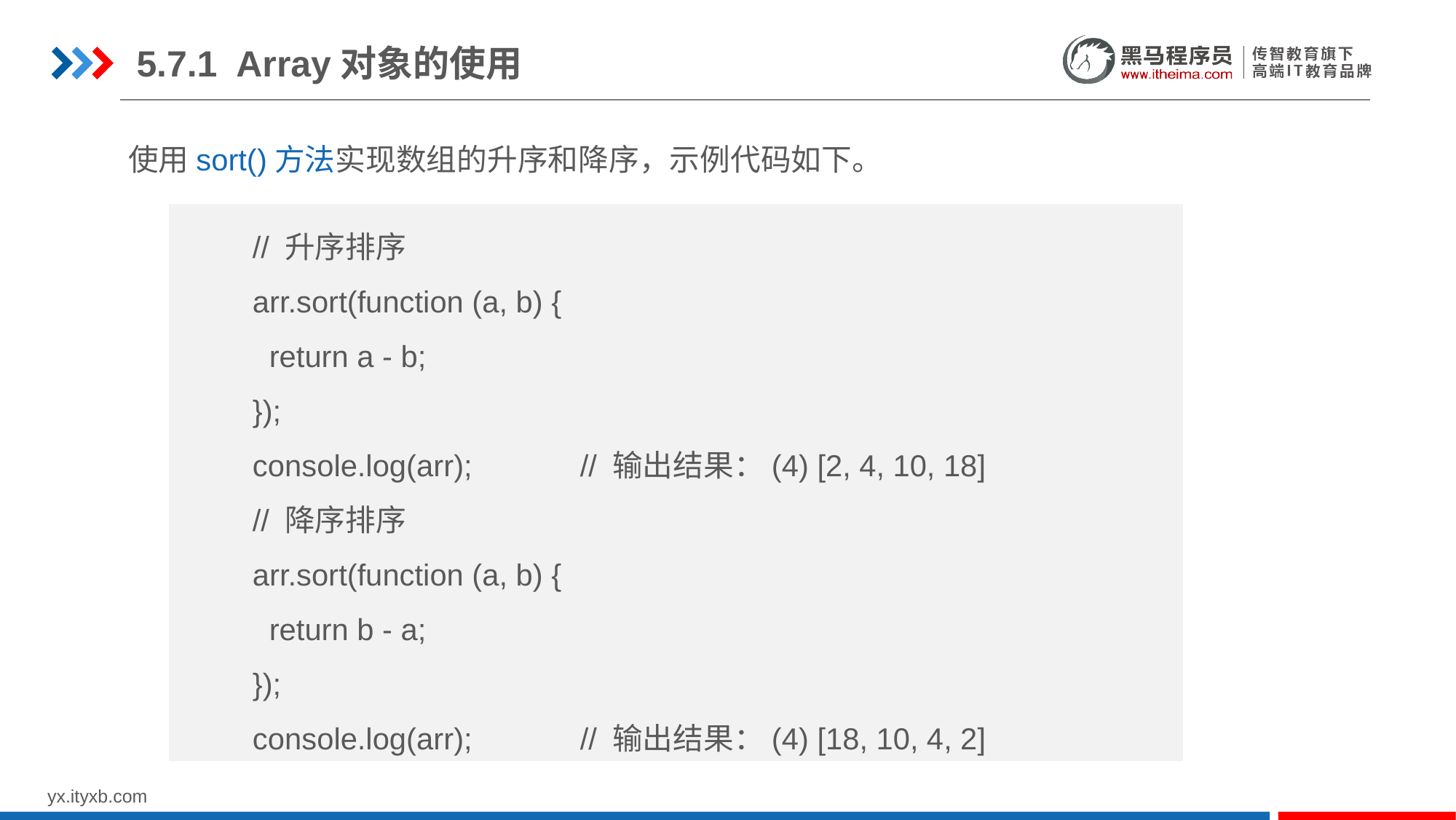

5.7.1  Array对象的使用
使用sort()方法实现数组的升序和降序，示例代码如下。
// 升序排序
arr.sort(function (a, b) {
  return a - b;
});
console.log(arr);	// 输出结果：(4) [2, 4, 10, 18]
// 降序排序
arr.sort(function (a, b) {
  return b - a;
});
console.log(arr);	// 输出结果：(4) [18, 10, 4, 2]